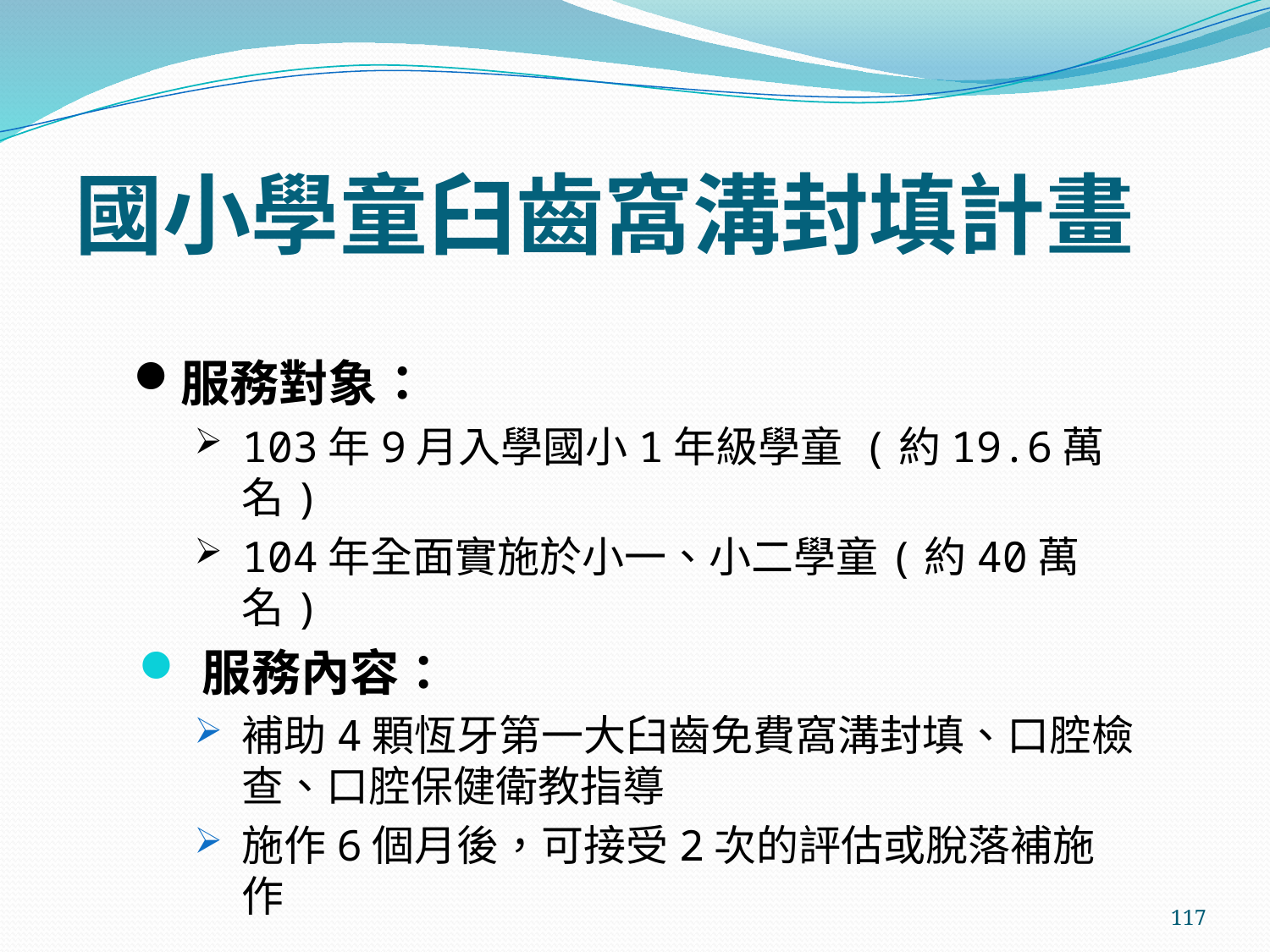

# 國小學童臼齒窩溝封填計畫
服務對象：
103年9月入學國小1年級學童 (約19.6萬名)
104年全面實施於小一、小二學童(約40萬名)
服務內容：
補助4顆恆牙第一大臼齒免費窩溝封填、口腔檢查、口腔保健衛教指導
施作6個月後，可接受2次的評估或脫落補施作

117